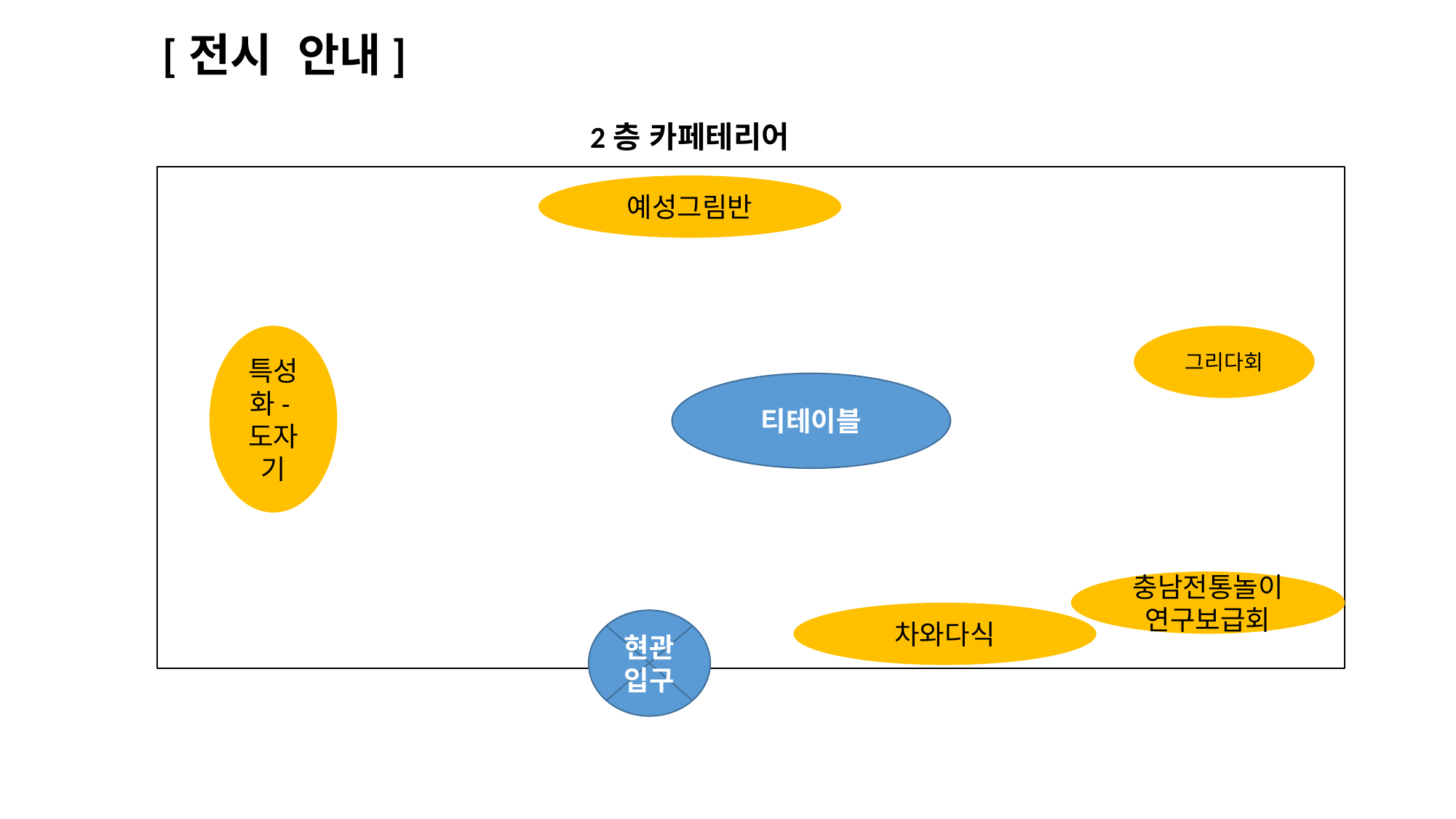

[전시  안내]
2층 카페테리어

예성그림반
특성화-도자기
그리다회
티테이블
충남전통놀이 연구보급회
차와다식
현관입구